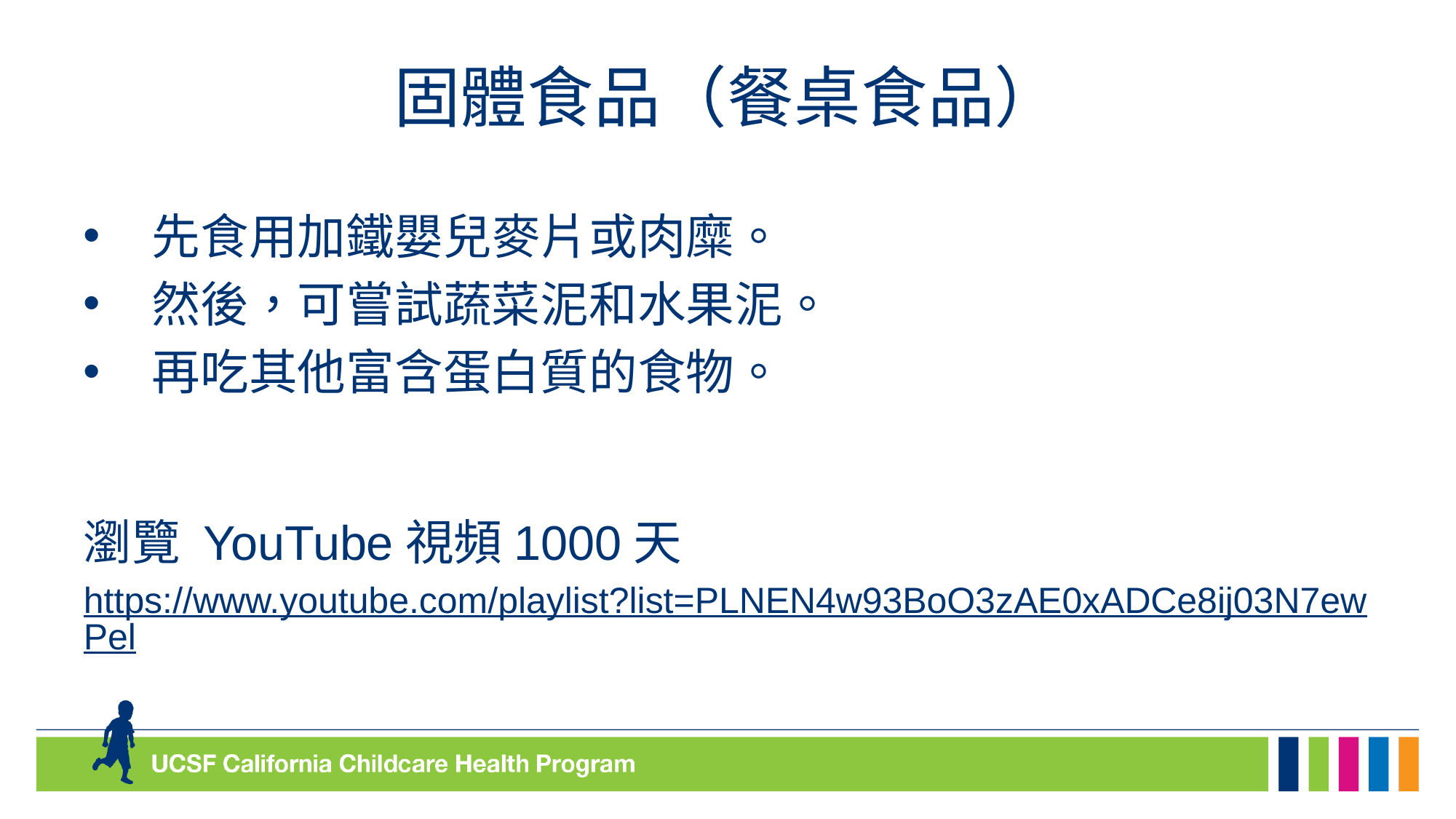

# 固體食品（餐桌食品）
先食用加鐵嬰兒麥片或肉糜。
然後，可嘗試蔬菜泥和水果泥。
再吃其他富含蛋白質的食物。

瀏覽 YouTube視頻1000天
https://www.youtube.com/playlist?list=PLNEN4w93BoO3zAE0xADCe8ij03N7ewPel